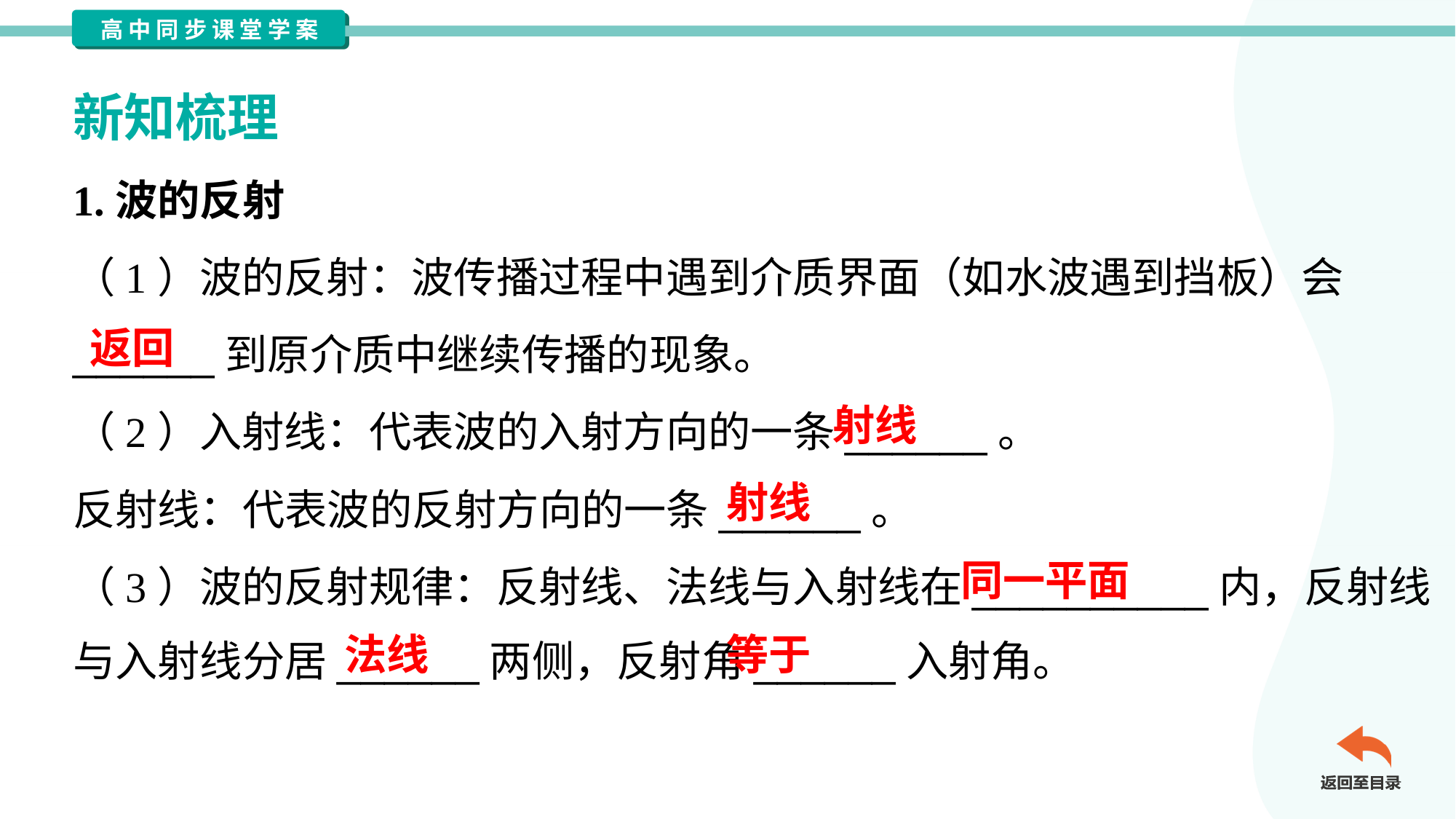

新知梳理
1.波的反射
（1）波的反射：波传播过程中遇到介质界面（如水波遇到挡板）会
______到原介质中继续传播的现象。
（2）入射线：代表波的入射方向的一条______。
反射线：代表波的反射方向的一条______。
（3）波的反射规律：反射线、法线与入射线在__________内，反射线
与入射线分居______两侧，反射角______入射角。
返回
射线
射线
同一平面
法线
等于